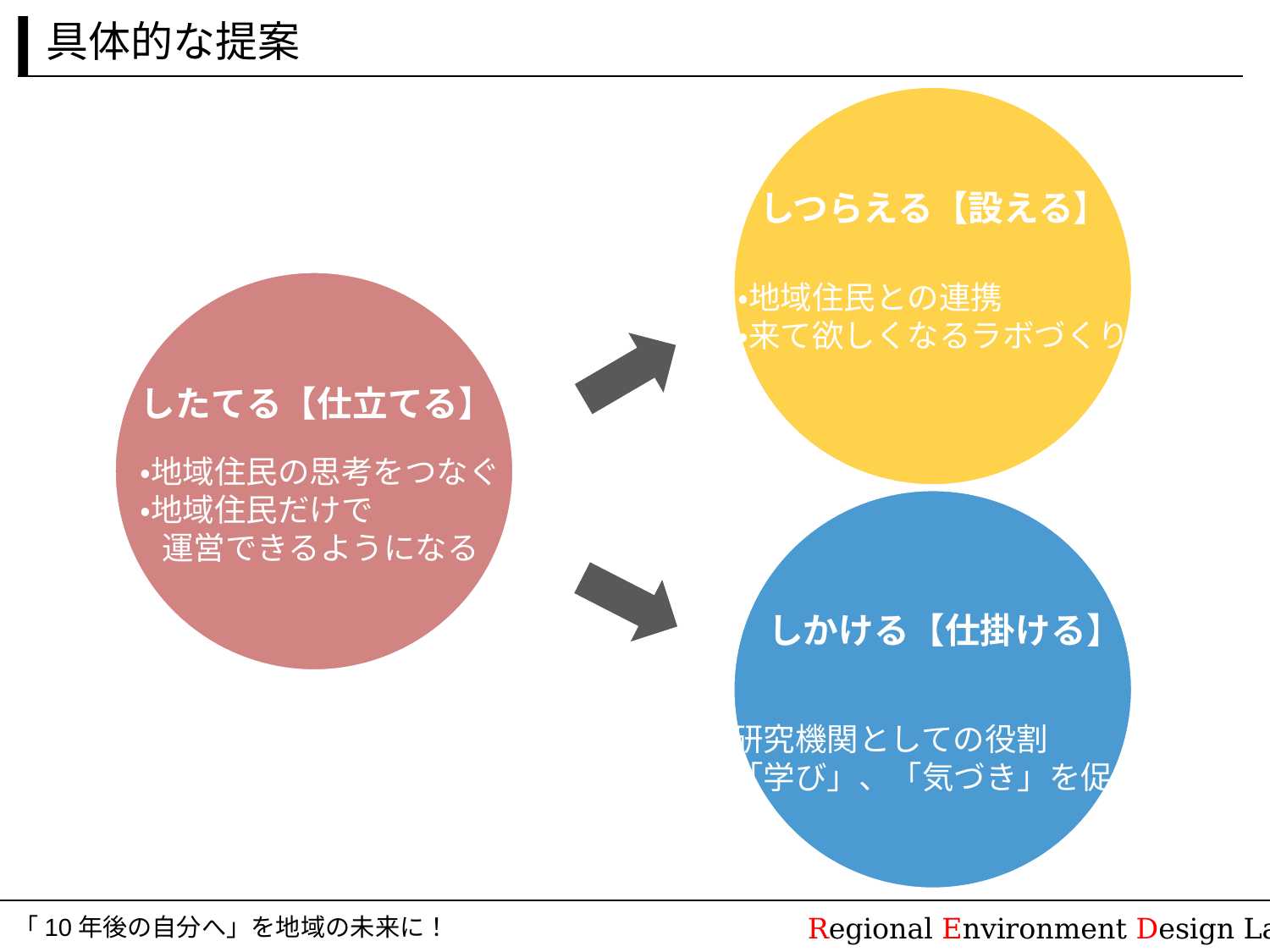

富津ラボを運営していくにあたって…　→したてるためにしつらえ、しかける
具体的な提案

しつらえる【設える】
・地域住民との連携
・来て欲しくなるラボづくり

したてる【仕立てる】
・地域住民の思考をつなぐ
・地域住民だけで
  運営できるようになる

しかける【仕掛ける】
・研究機関としての役割
・「学び」、「気づき」を促す